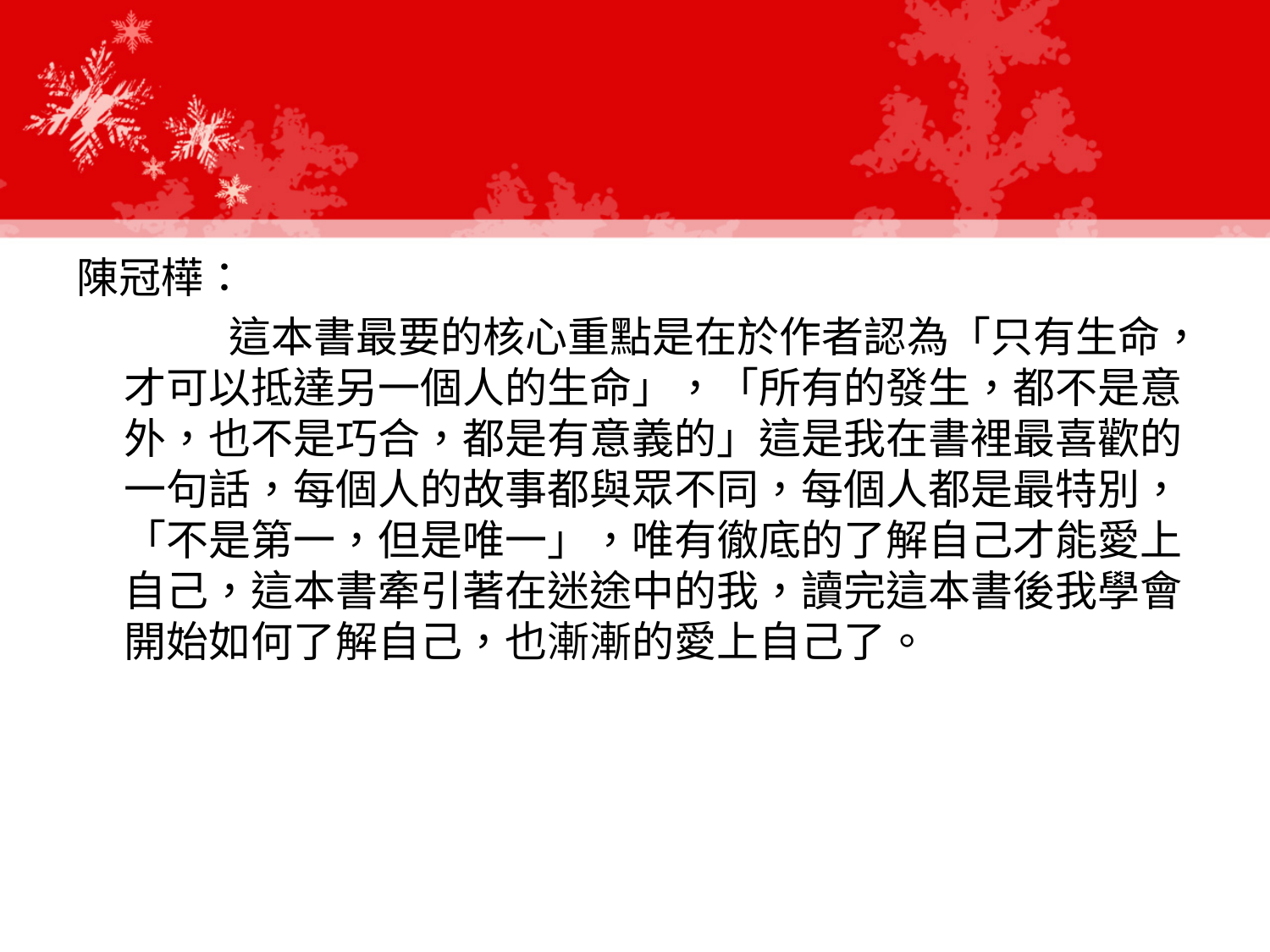

#
陳冠樺：
               這本書最要的核心重點是在於作者認為「只有生命，才可以抵達另一個人的生命」，「所有的發生，都不是意外，也不是巧合，都是有意義的」這是我在書裡最喜歡的一句話，每個人的故事都與眾不同，每個人都是最特別，「不是第一，但是唯一」，唯有徹底的了解自己才能愛上自己，這本書牽引著在迷途中的我，讀完這本書後我學會開始如何了解自己，也漸漸的愛上自己了。